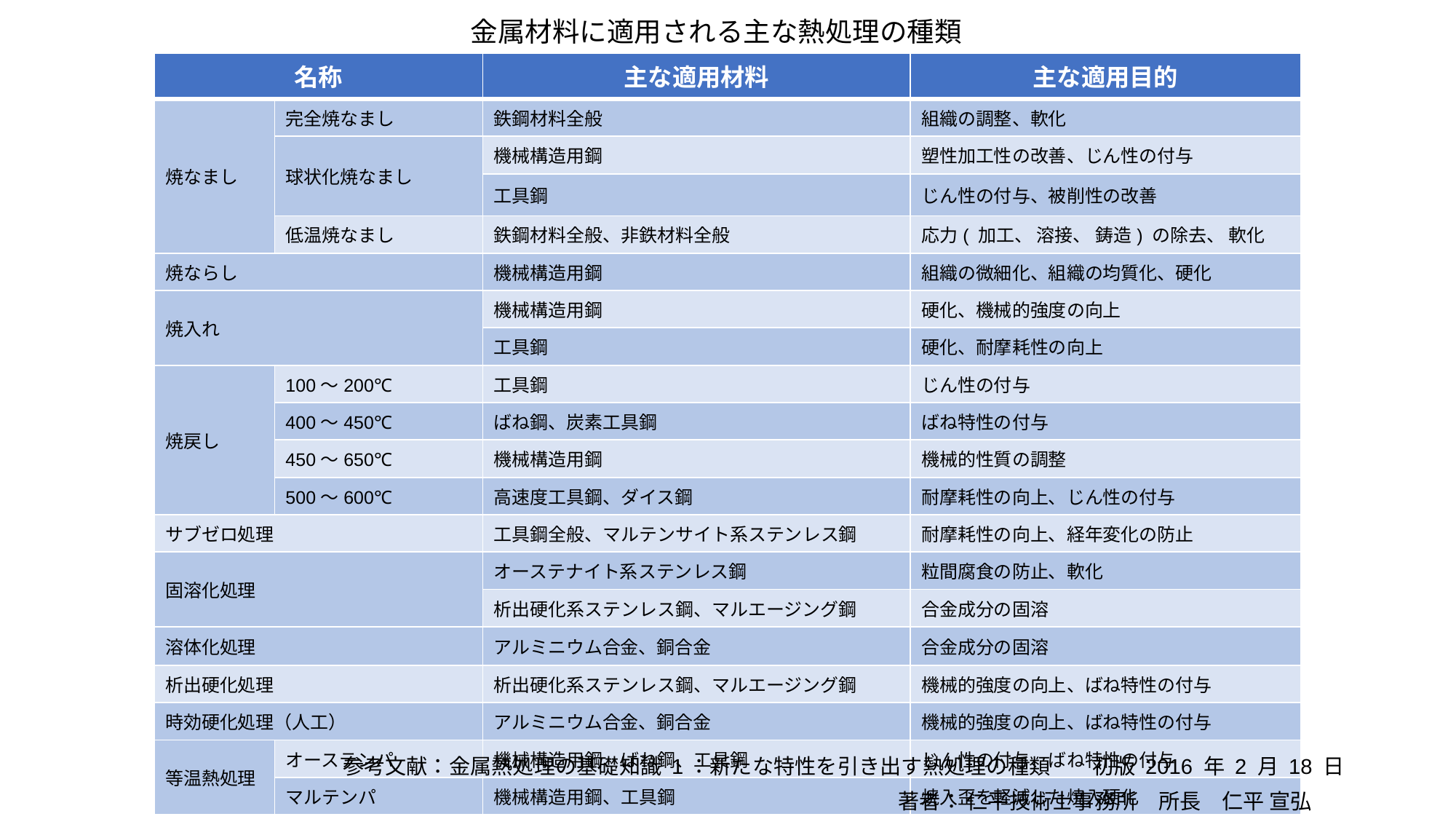

金属材料に適用される主な熱処理の種類
| 名称 |  | 主な適用材料 | 主な適用目的 |
| --- | --- | --- | --- |
| 焼なまし | 完全焼なまし | 鉄鋼材料全般 | 組織の調整、軟化 |
|  | 球状化焼なまし | 機械構造用鋼 | 塑性加工性の改善、じん性の付与 |
|  |  | 工具鋼 | じん性の付与、被削性の改善 |
|  | 低温焼なまし | 鉄鋼材料全般、非鉄材料全般 | 応力( 加工、 溶接、 鋳造) の除去、 軟化 |
| 焼ならし |  | 機械構造用鋼 | 組織の微細化、組織の均質化、硬化 |
| 焼入れ |  | 機械構造用鋼 | 硬化、機械的強度の向上 |
|  |  | 工具鋼 | 硬化、耐摩耗性の向上 |
| 焼戻し | 100～200℃ | 工具鋼 | じん性の付与 |
|  | 400～450℃ | ばね鋼、炭素工具鋼 | ばね特性の付与 |
|  | 450～650℃ | 機械構造用鋼 | 機械的性質の調整 |
|  | 500～600℃ | 高速度工具鋼、ダイス鋼 | 耐摩耗性の向上、じん性の付与 |
| サブゼロ処理 |  | 工具鋼全般、マルテンサイト系ステンレス鋼 | 耐摩耗性の向上、経年変化の防止 |
| 固溶化処理 |  | オーステナイト系ステンレス鋼 | 粒間腐食の防止、軟化 |
|  |  | 析出硬化系ステンレス鋼、マルエージング鋼 | 合金成分の固溶 |
| 溶体化処理 |  | アルミニウム合金、銅合金 | 合金成分の固溶 |
| 析出硬化処理 |  | 析出硬化系ステンレス鋼、マルエージング鋼 | 機械的強度の向上、ばね特性の付与 |
| 時効硬化処理（人工） |  | アルミニウム合金、銅合金 | 機械的強度の向上、ばね特性の付与 |
| 等温熱処理 | オーステンパ | 機械構造用鋼、ばね鋼、工具鋼 | じん性の付与、ばね特性の付与 |
|  | マルテンパ | 機械構造用鋼、工具鋼 | 焼入歪を軽減した焼入硬化 |
参考文献：金属熱処理の基礎知識 1：新たな特性を引き出す熱処理の種類　　初版 2016 年 2 月 18 日
著者： 仁平技術士事務所　所長　仁平 宣弘